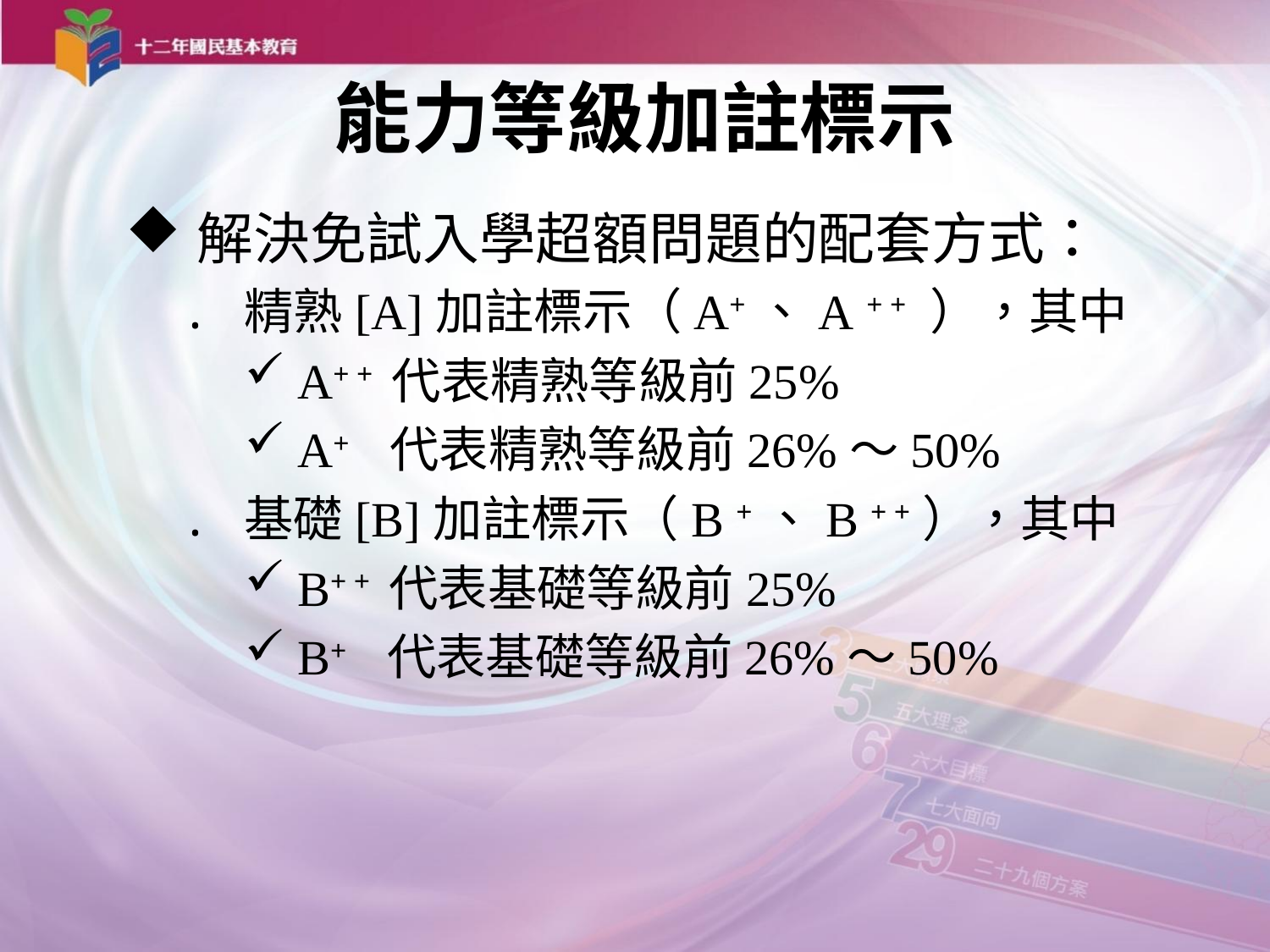

能力等級加註標示
解決免試入學超額問題的配套方式：
精熟[A]加註標示（A+、A + + ），其中
 A+ + 代表精熟等級前25%
 A+    代表精熟等級前26%～50%
基礎[B]加註標示（B +、B + +），其中
 B+ + 代表基礎等級前25%
 B+    代表基礎等級前26%～50%